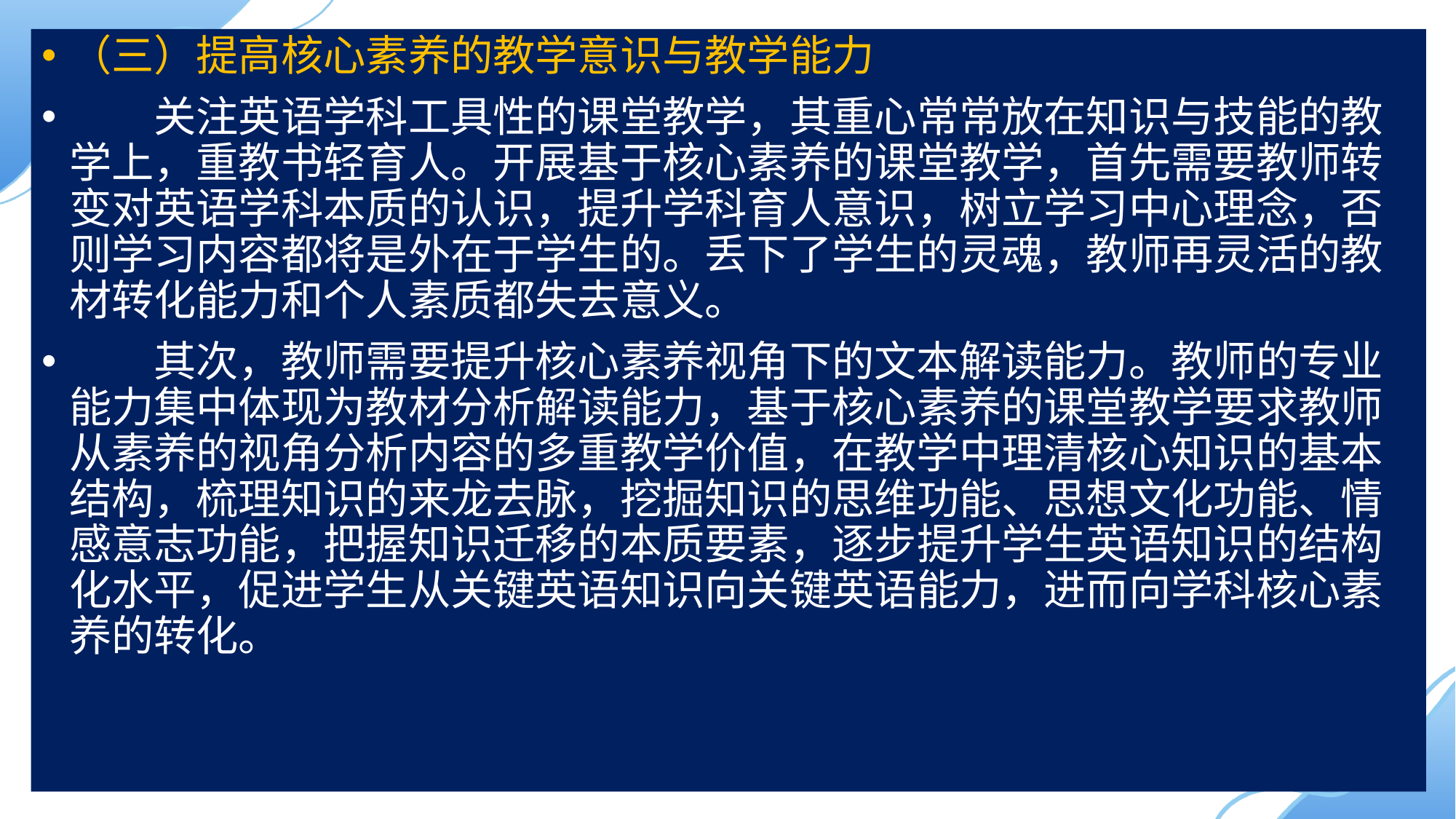

（三）提高核心素养的教学意识与教学能力
　　关注英语学科工具性的课堂教学，其重心常常放在知识与技能的教学上，重教书轻育人。开展基于核心素养的课堂教学，首先需要教师转变对英语学科本质的认识，提升学科育人意识，树立学习中心理念，否则学习内容都将是外在于学生的。丢下了学生的灵魂，教师再灵活的教材转化能力和个人素质都失去意义。
　　其次，教师需要提升核心素养视角下的文本解读能力。教师的专业能力集中体现为教材分析解读能力，基于核心素养的课堂教学要求教师从素养的视角分析内容的多重教学价值，在教学中理清核心知识的基本结构，梳理知识的来龙去脉，挖掘知识的思维功能、思想文化功能、情感意志功能，把握知识迁移的本质要素，逐步提升学生英语知识的结构化水平，促进学生从关键英语知识向关键英语能力，进而向学科核心素养的转化。